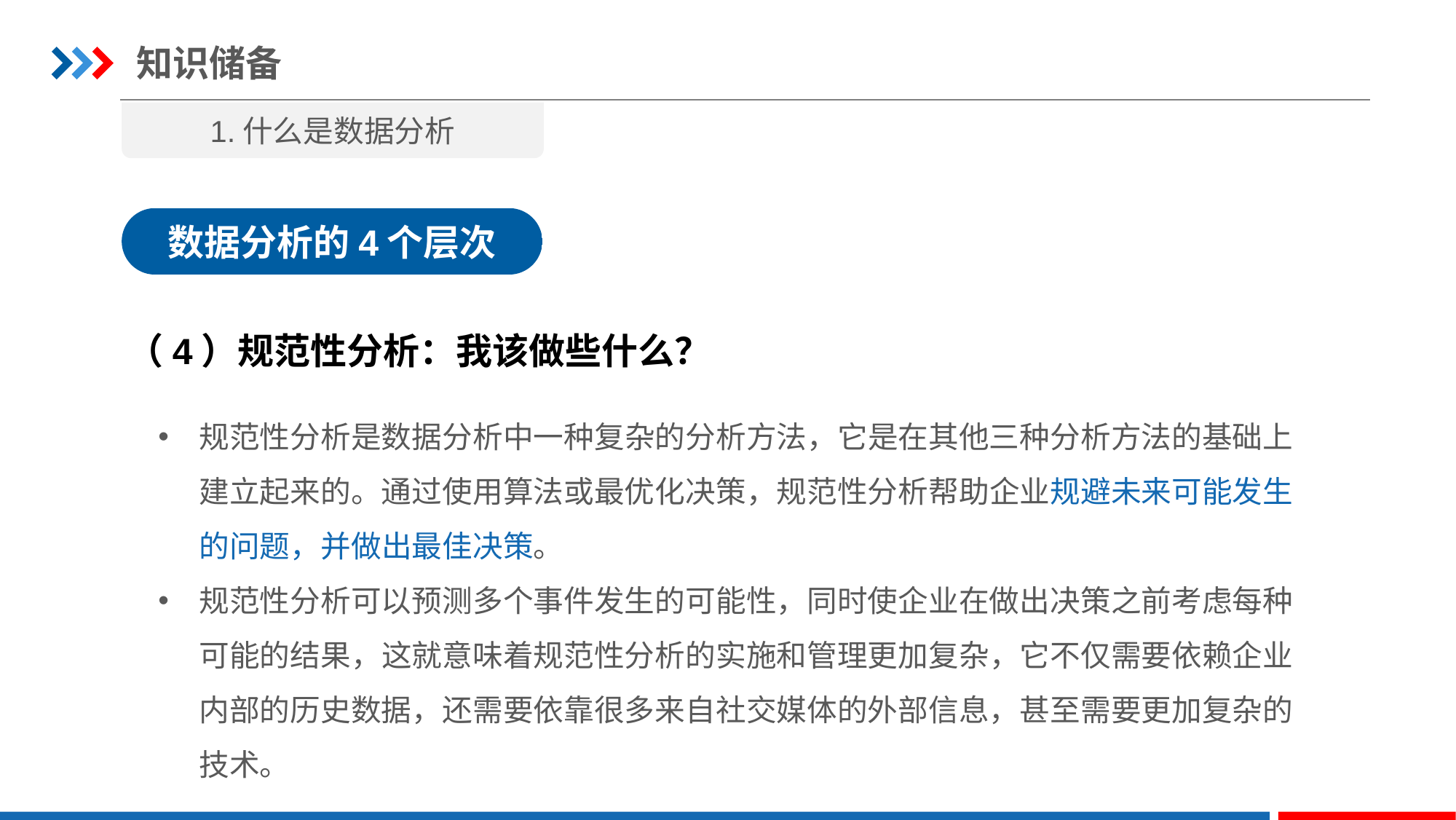

知识储备

1.什么是数据分析
数据分析的4个层次
（4）规范性分析：我该做些什么？
规范性分析是数据分析中一种复杂的分析方法，它是在其他三种分析方法的基础上建立起来的。通过使用算法或最优化决策，规范性分析帮助企业规避未来可能发生的问题，并做出最佳决策。
规范性分析可以预测多个事件发生的可能性，同时使企业在做出决策之前考虑每种可能的结果，这就意味着规范性分析的实施和管理更加复杂，它不仅需要依赖企业内部的历史数据，还需要依靠很多来自社交媒体的外部信息，甚至需要更加复杂的技术。